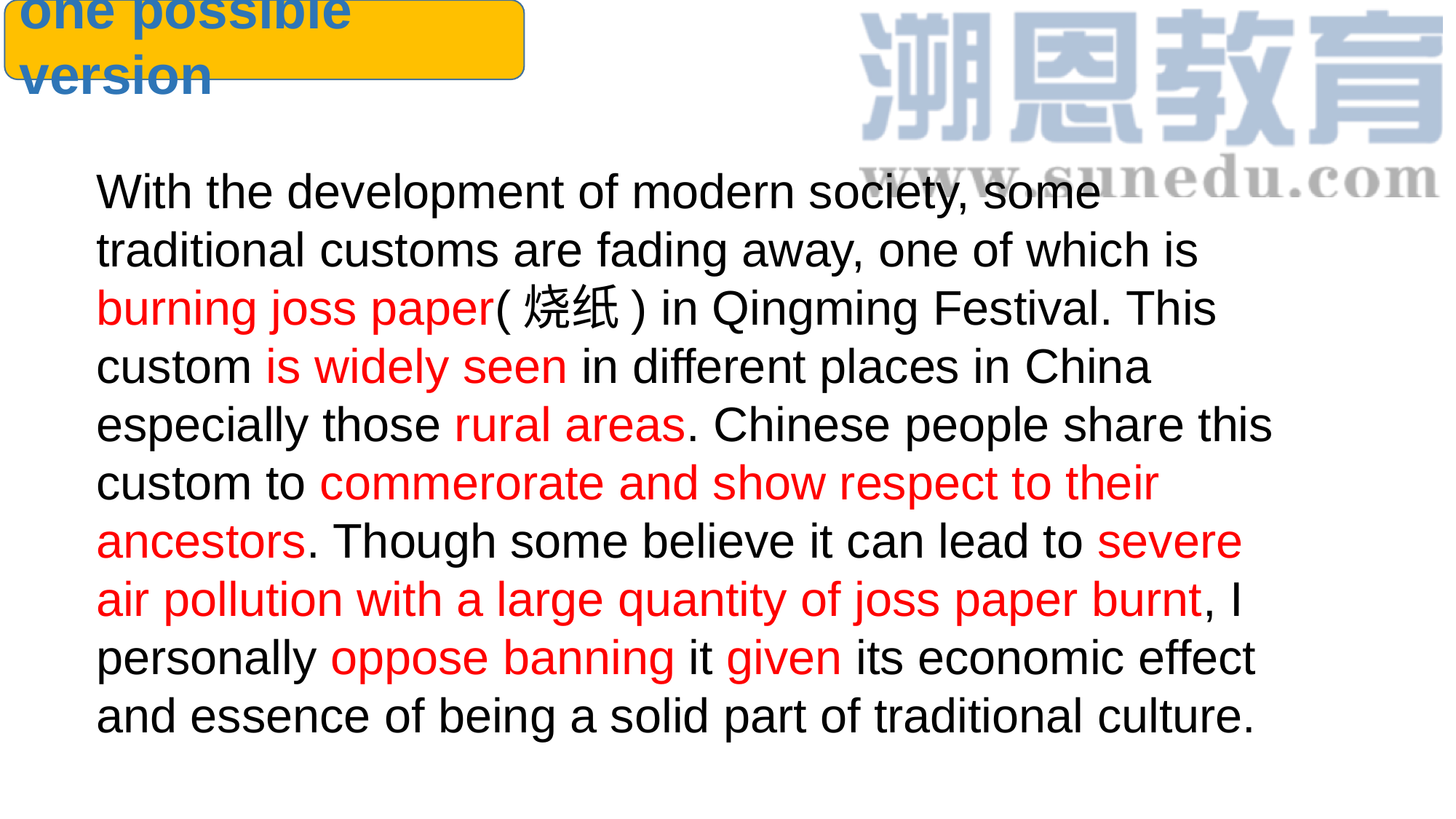

one possible version
With the development of modern society, some traditional customs are fading away, one of which is burning joss paper(烧纸) in Qingming Festival. This custom is widely seen in different places in China especially those rural areas. Chinese people share this custom to commerorate and show respect to their ancestors. Though some believe it can lead to severe air pollution with a large quantity of joss paper burnt, I personally oppose banning it given its economic effect and essence of being a solid part of traditional culture.